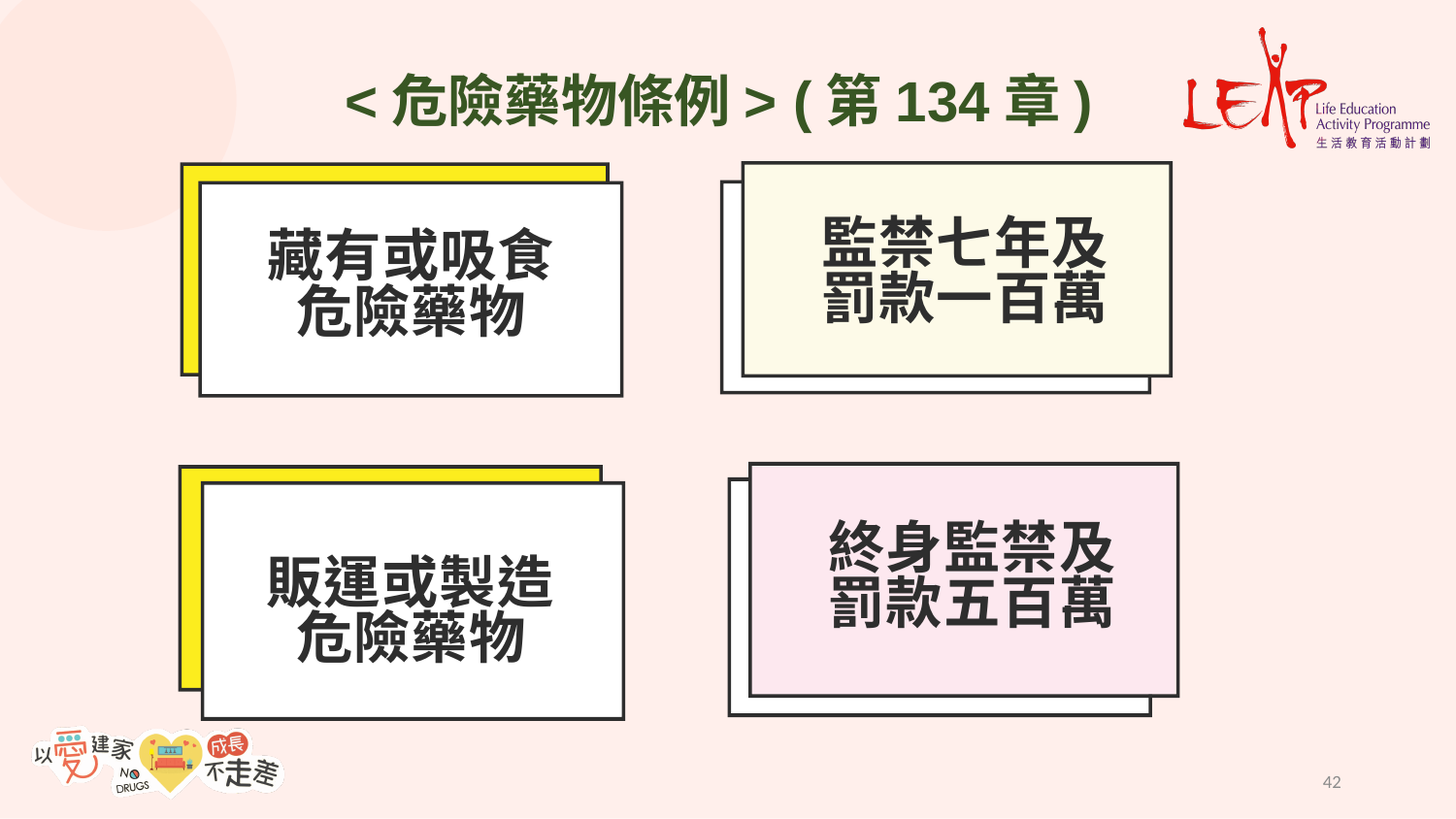

<危險藥物條例> (第134章)

監禁七年及
罰款一百萬

藏有或吸食
危險藥物

終身監禁及
罰款五百萬

販運或製造危險藥物
42